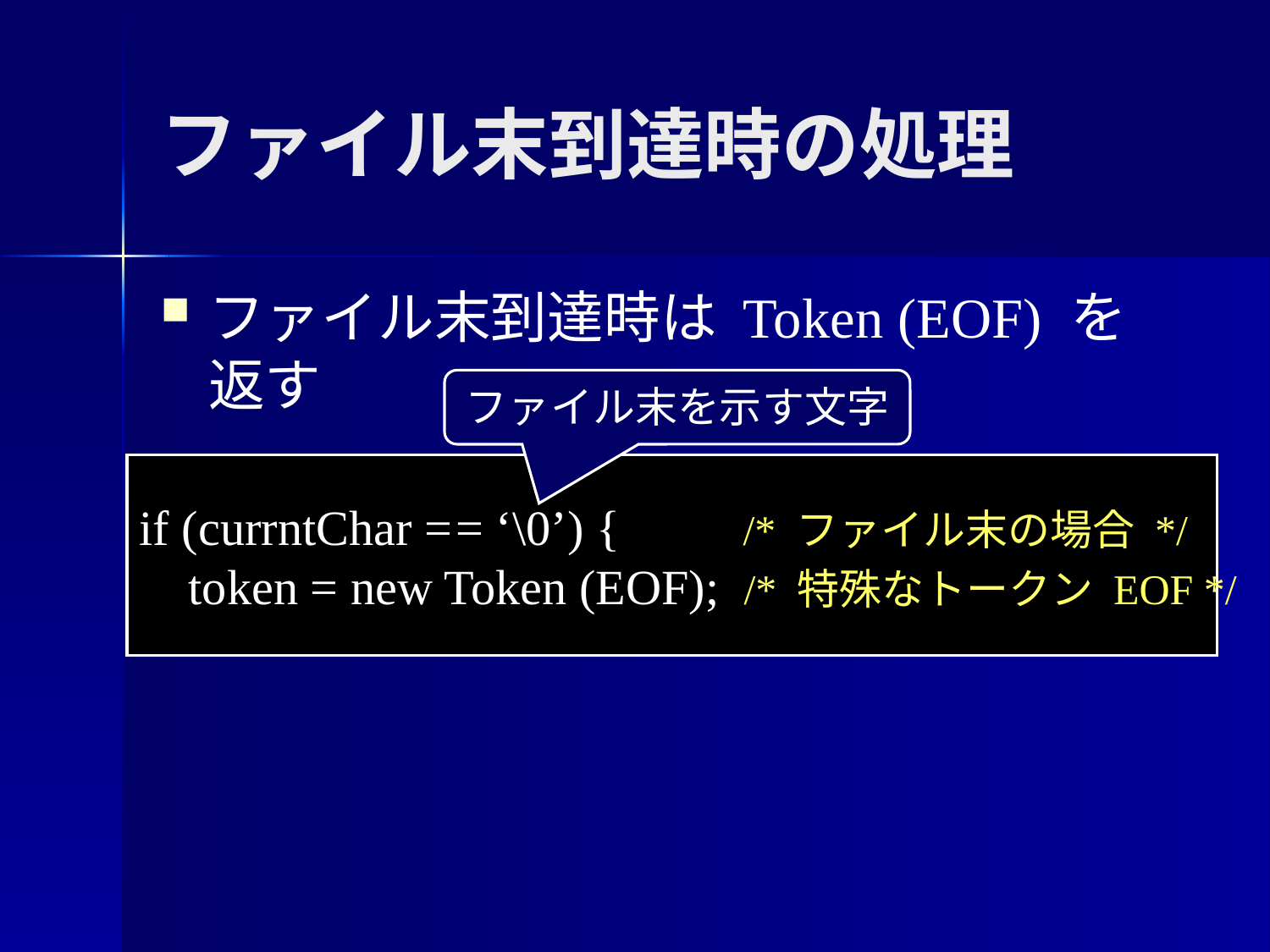

# ファイル末到達時の処理
ファイル末到達時は Token (EOF) を返す
ファイル末を示す文字
if (currntChar = = ‘\0’) {          /* ファイル末の場合 */
    token = new Token (EOF);  /* 特殊なトークン EOF */